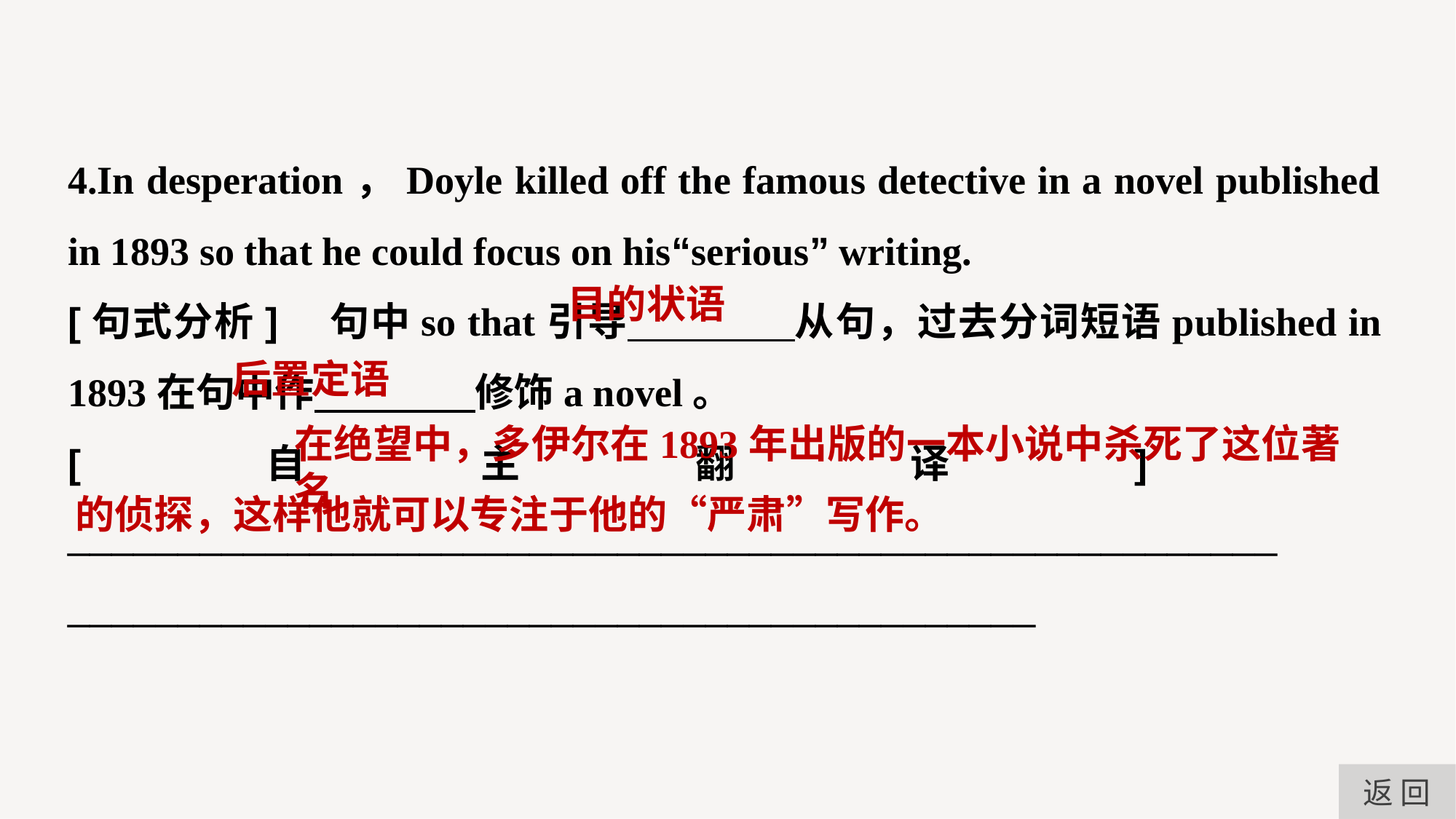

4.In desperation，Doyle killed off the famous detective in a novel published in 1893 so that he could focus on his“serious” writing.
[句式分析]　句中so that引导                从句，过去分词短语published in 1893在句中作                  修饰a novel。
[自主翻译]　_______________________________________________________
____________________________________________
目的状语
后置定语
在绝望中，多伊尔在1893年出版的一本小说中杀死了这位著名
的侦探，这样他就可以专注于他的“严肃”写作。
返 回